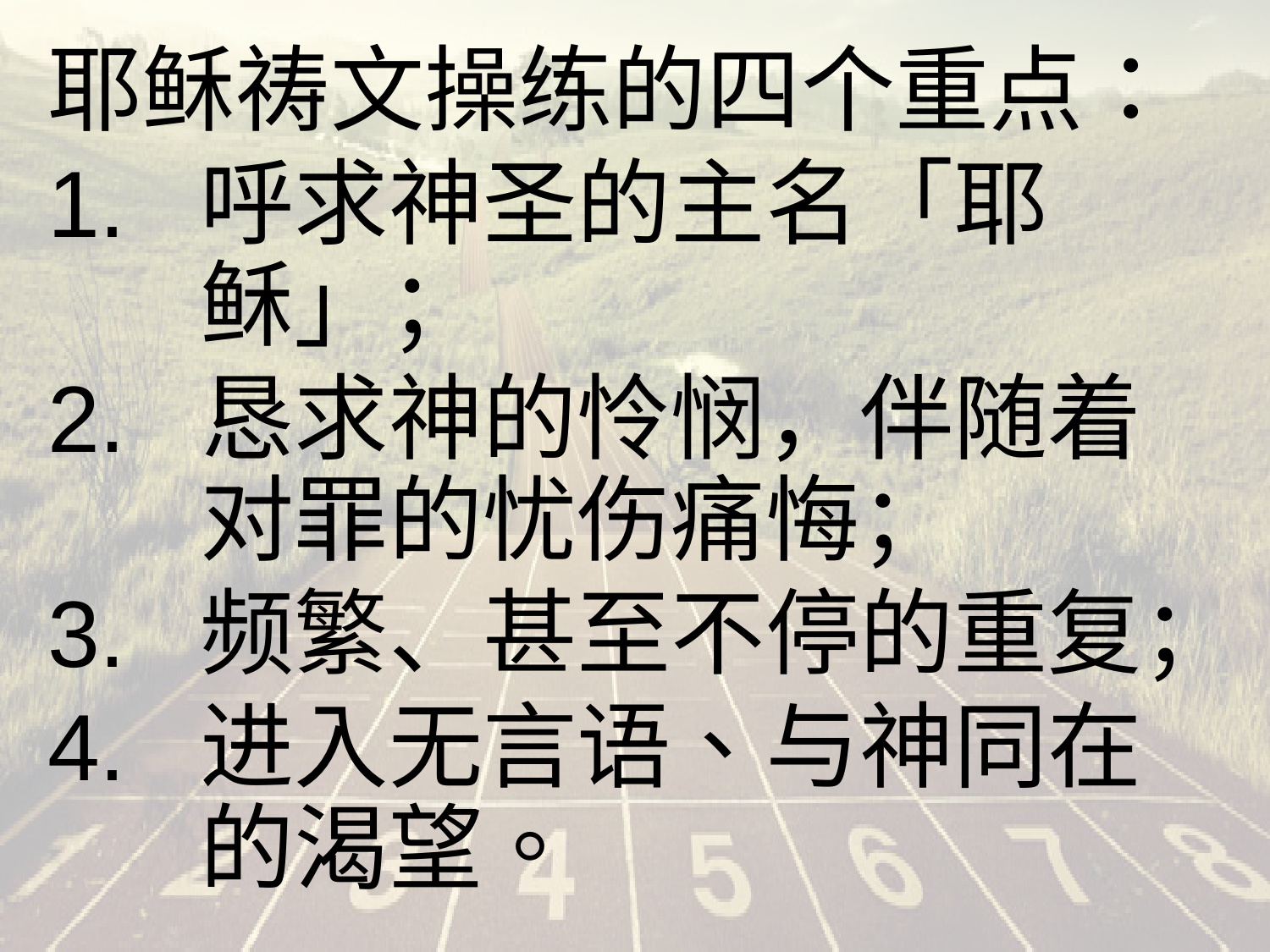

#
耶稣祷文操练的四个重点：
呼求神圣的主名「耶稣」；
恳求神的怜悯，伴随着对罪的忧伤痛悔；
频繁、甚至不停的重复；
进入无言语、与神同在的渴望。